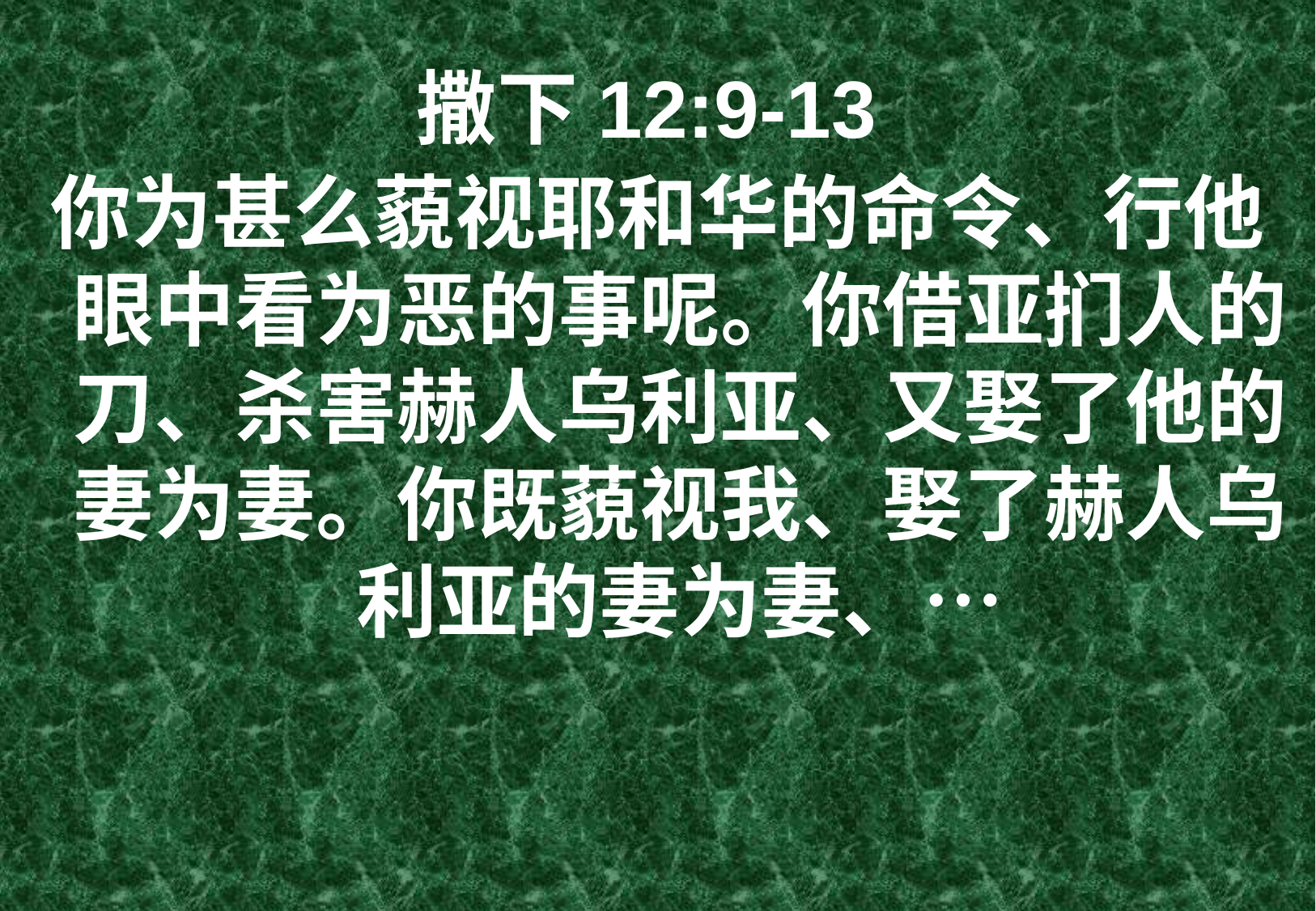

撒下12:9-13
你为甚么藐视耶和华的命令、行他眼中看为恶的事呢。你借亚扪人的刀、杀害赫人乌利亚、又娶了他的妻为妻。你既藐视我、娶了赫人乌利亚的妻为妻、…